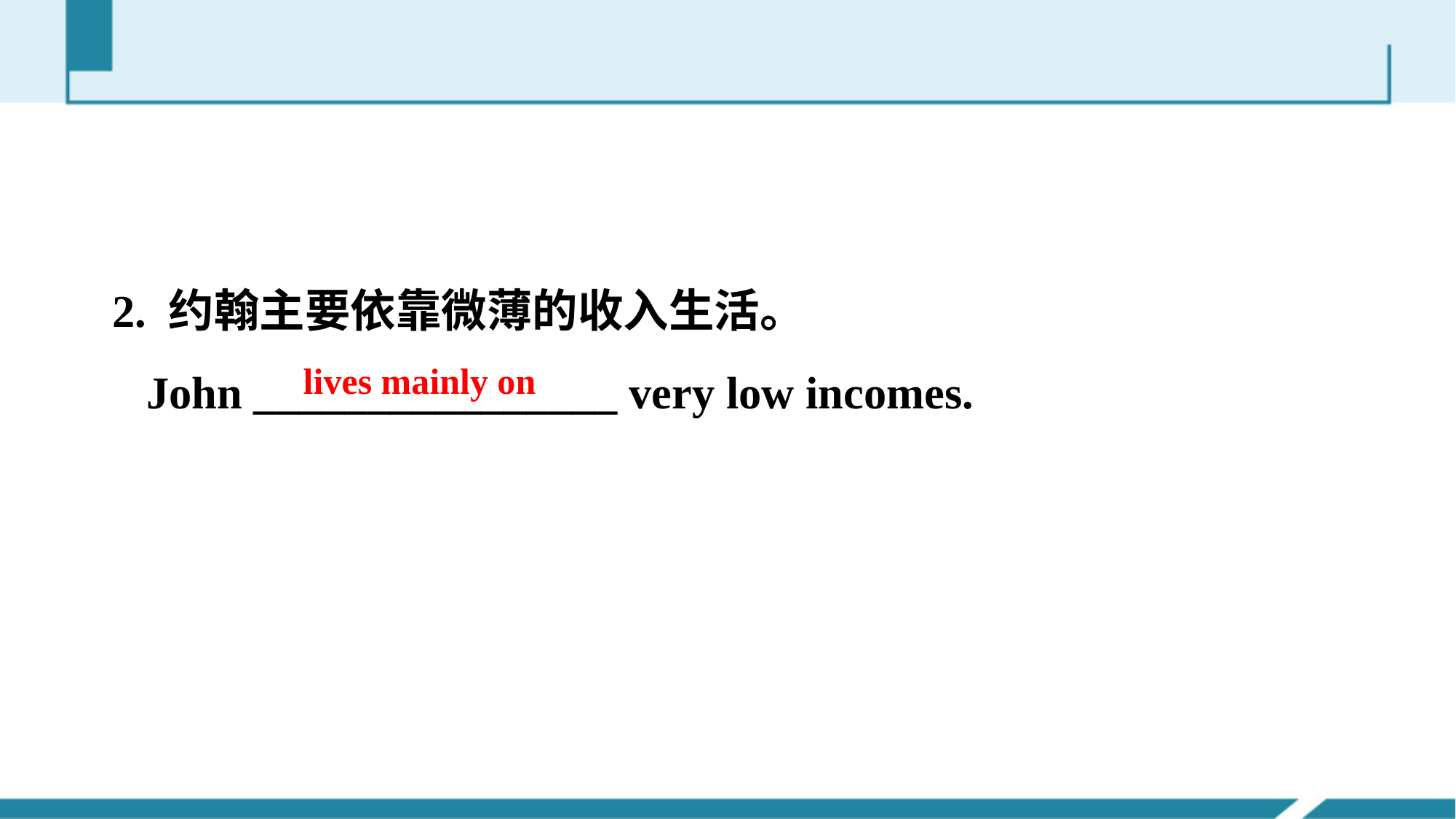

2. 约翰主要依靠微薄的收入生活。
   John ________________ very low incomes.
lives mainly on